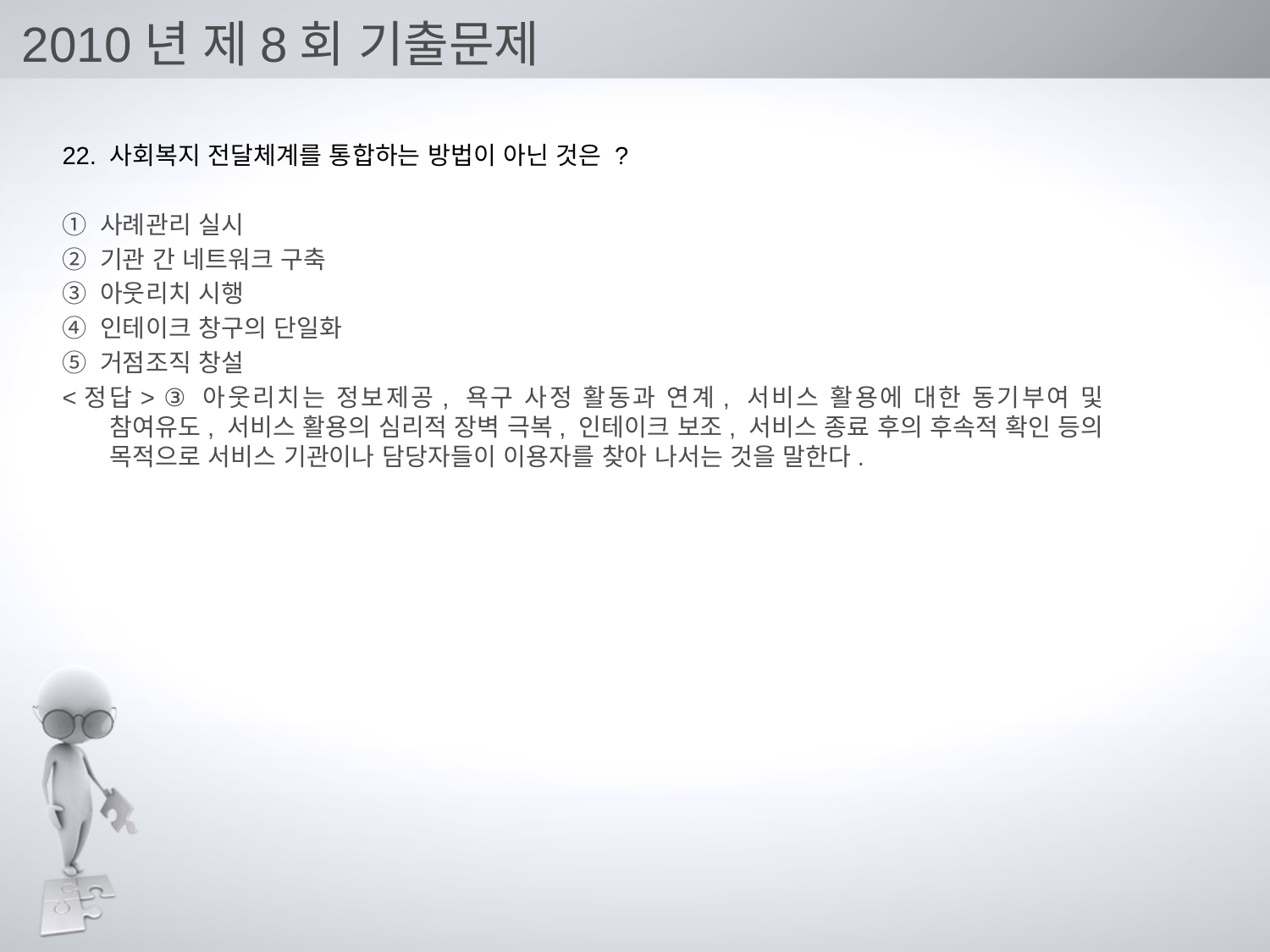

# 2010년 제8회 기출문제

22. 사회복지 전달체계를 통합하는 방법이 아닌 것은 ?

① 사례관리 실시
② 기관 간 네트워크 구축
③ 아웃리치 시행
④ 인테이크 창구의 단일화
⑤ 거점조직 창설
<정답> ③ 아웃리치는 정보제공, 욕구 사정 활동과 연계, 서비스 활용에 대한 동기부여 및 참여유도, 서비스 활용의 심리적 장벽 극복, 인테이크 보조, 서비스 종료 후의 후속적 확인 등의 목적으로 서비스 기관이나 담당자들이 이용자를 찾아 나서는 것을 말한다.